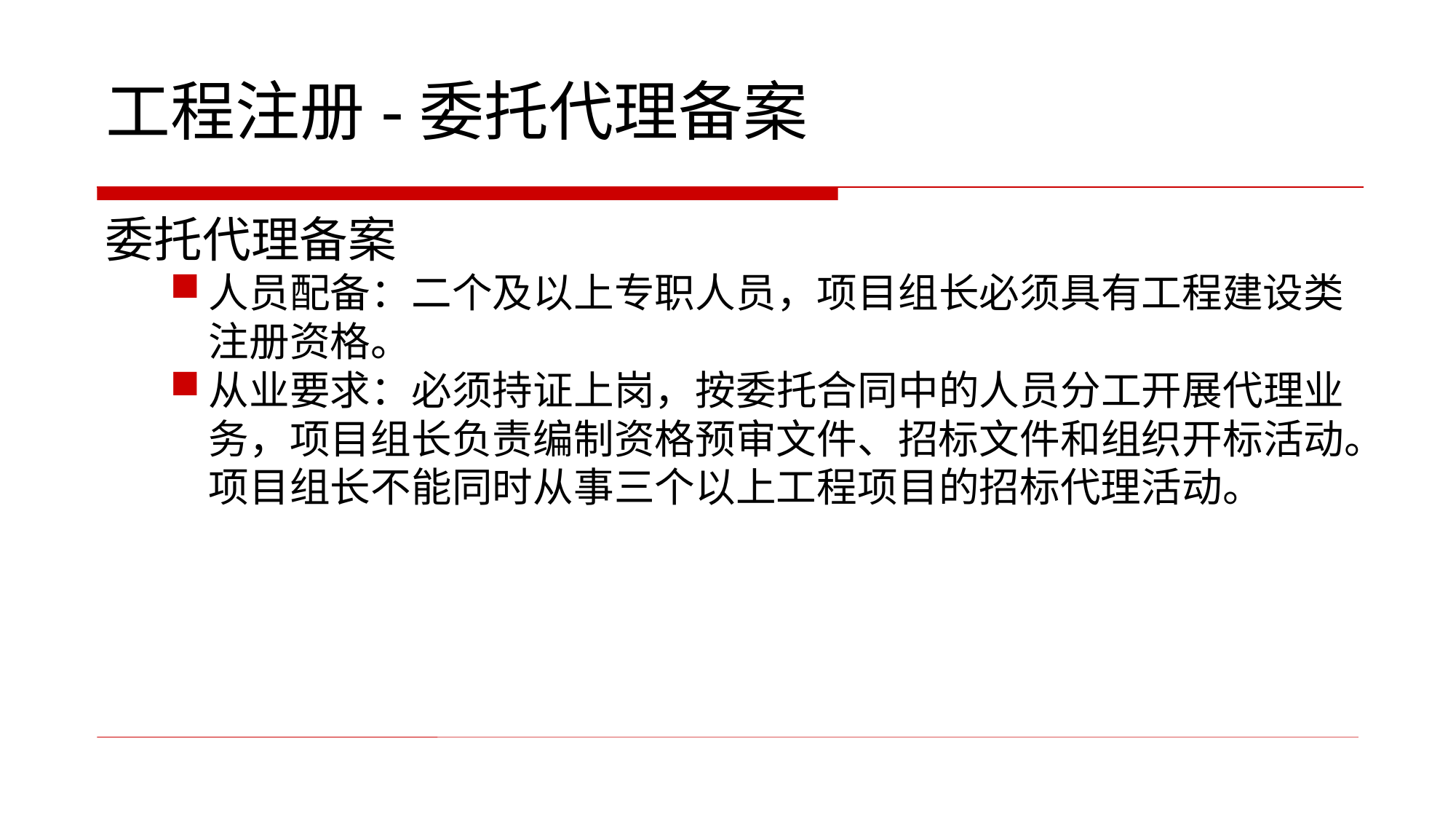

工程注册-委托代理备案
委托代理备案
人员配备：二个及以上专职人员，项目组长必须具有工程建设类注册资格。
从业要求：必须持证上岗，按委托合同中的人员分工开展代理业务，项目组长负责编制资格预审文件、招标文件和组织开标活动。项目组长不能同时从事三个以上工程项目的招标代理活动。